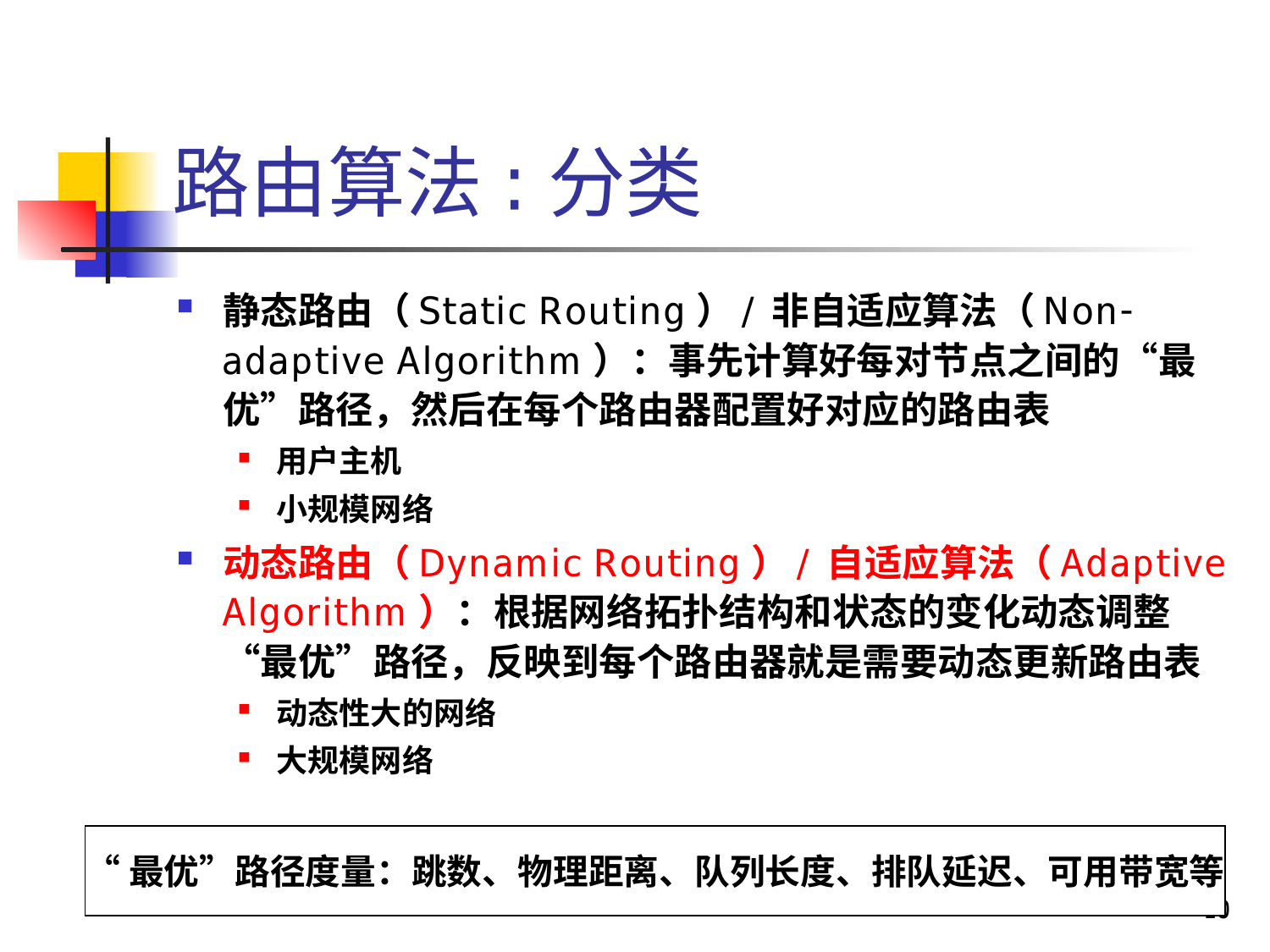

# 路由算法:分类
静态路由（Static Routing）/非自适应算法（Non-adaptive Algorithm）：事先计算好每对节点之间的“最优”路径，然后在每个路由器配置好对应的路由表
用户主机
小规模网络
动态路由（Dynamic Routing）/自适应算法（Adaptive Algorithm）：根据网络拓扑结构和状态的变化动态调整“最优”路径，反映到每个路由器就是需要动态更新路由表
动态性大的网络
大规模网络
“最优”路径度量：跳数、物理距离、队列长度、排队延迟、可用带宽等
10